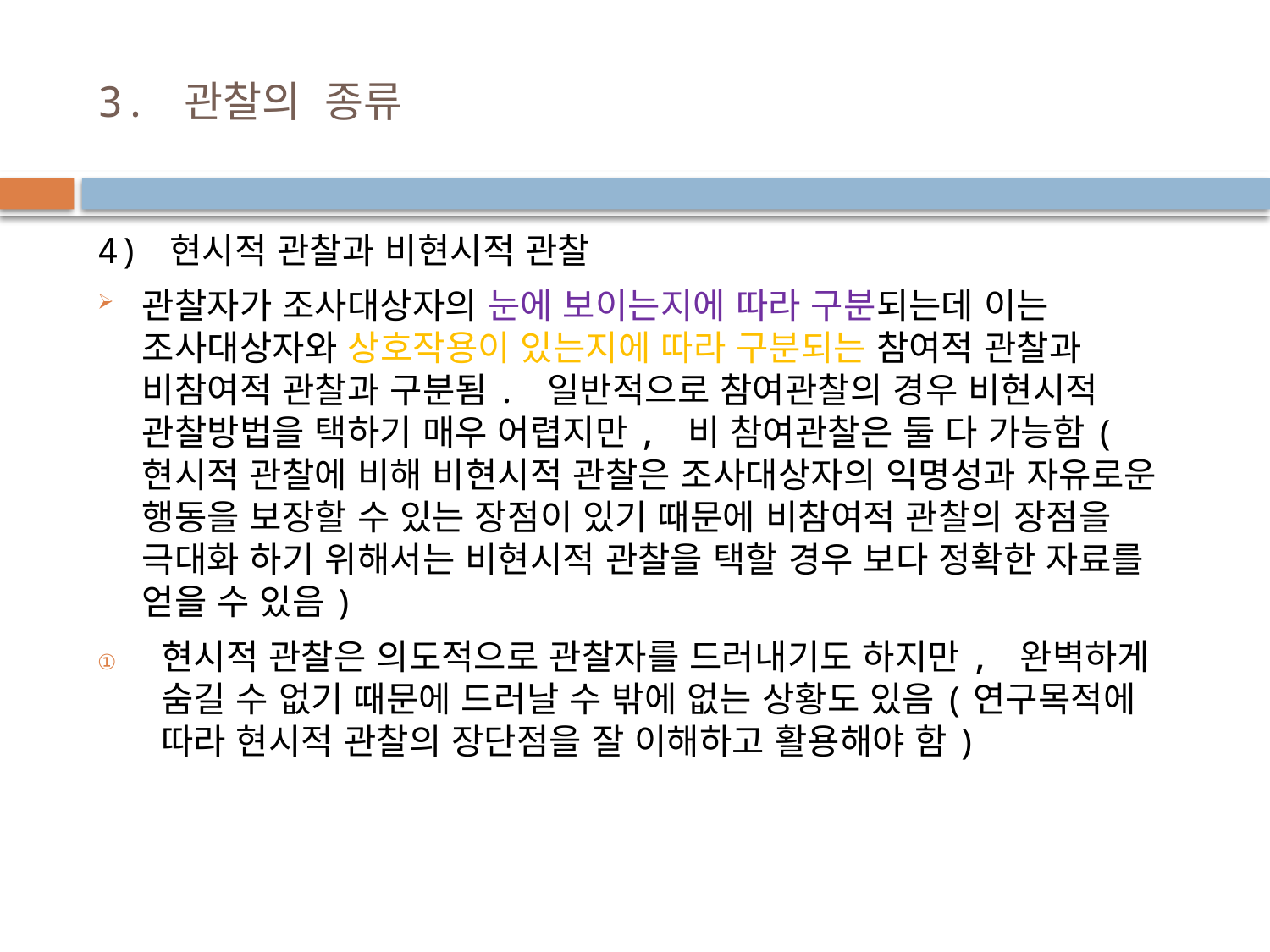

# 3. 관찰의  종류
4) 현시적 관찰과 비현시적 관찰
관찰자가 조사대상자의 눈에 보이는지에 따라 구분되는데 이는 조사대상자와 상호작용이 있는지에 따라 구분되는 참여적 관찰과 비참여적 관찰과 구분됨. 일반적으로 참여관찰의 경우 비현시적 관찰방법을 택하기 매우 어렵지만, 비 참여관찰은 둘 다 가능함(현시적 관찰에 비해 비현시적 관찰은 조사대상자의 익명성과 자유로운 행동을 보장할 수 있는 장점이 있기 때문에 비참여적 관찰의 장점을 극대화 하기 위해서는 비현시적 관찰을 택할 경우 보다 정확한 자료를 얻을 수 있음)
현시적 관찰은 의도적으로 관찰자를 드러내기도 하지만, 완벽하게 숨길 수 없기 때문에 드러날 수 밖에 없는 상황도 있음(연구목적에 따라 현시적 관찰의 장단점을 잘 이해하고 활용해야 함)